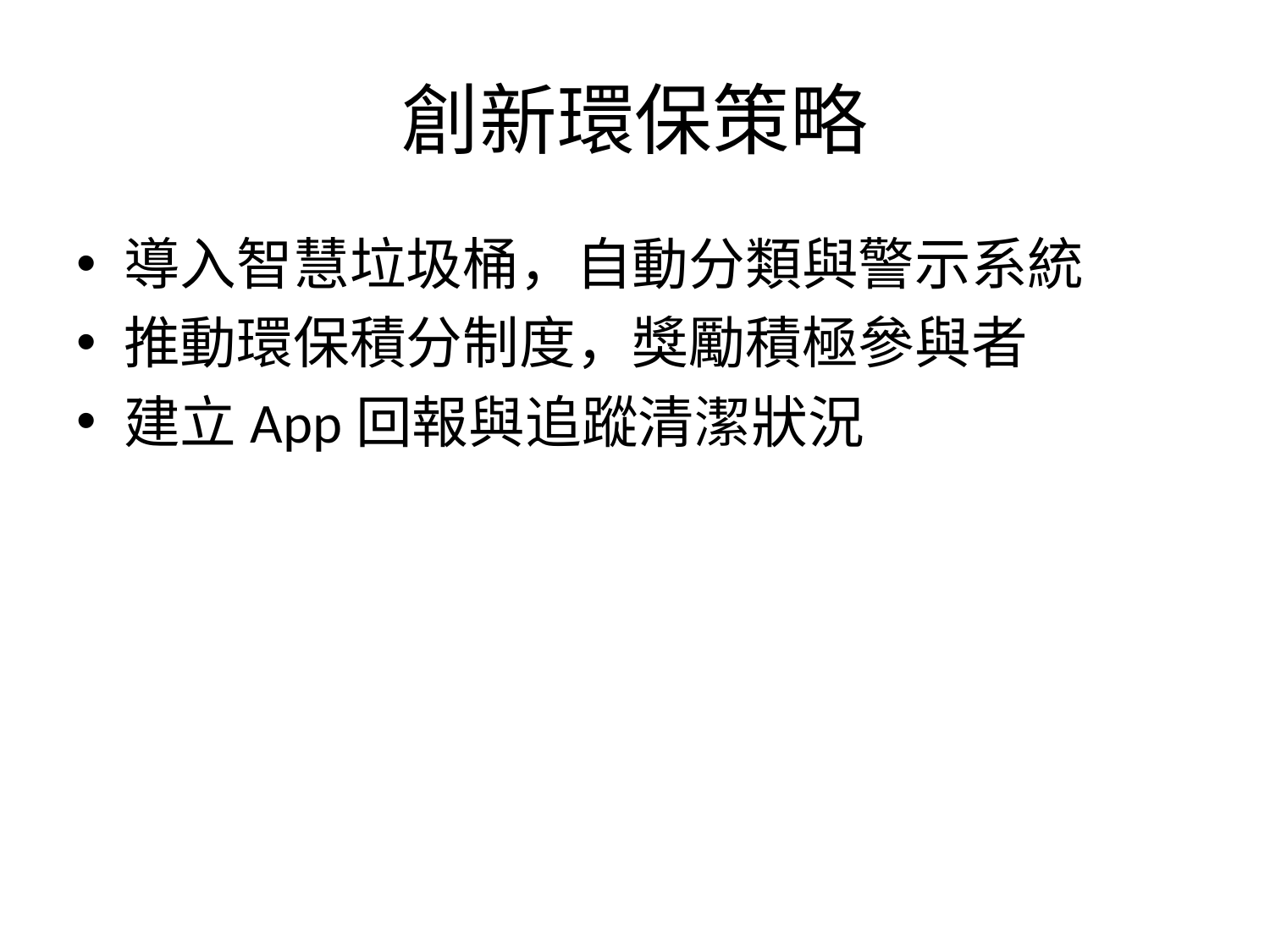

# 創新環保策略
導入智慧垃圾桶，自動分類與警示系統
推動環保積分制度，獎勵積極參與者
建立App回報與追蹤清潔狀況